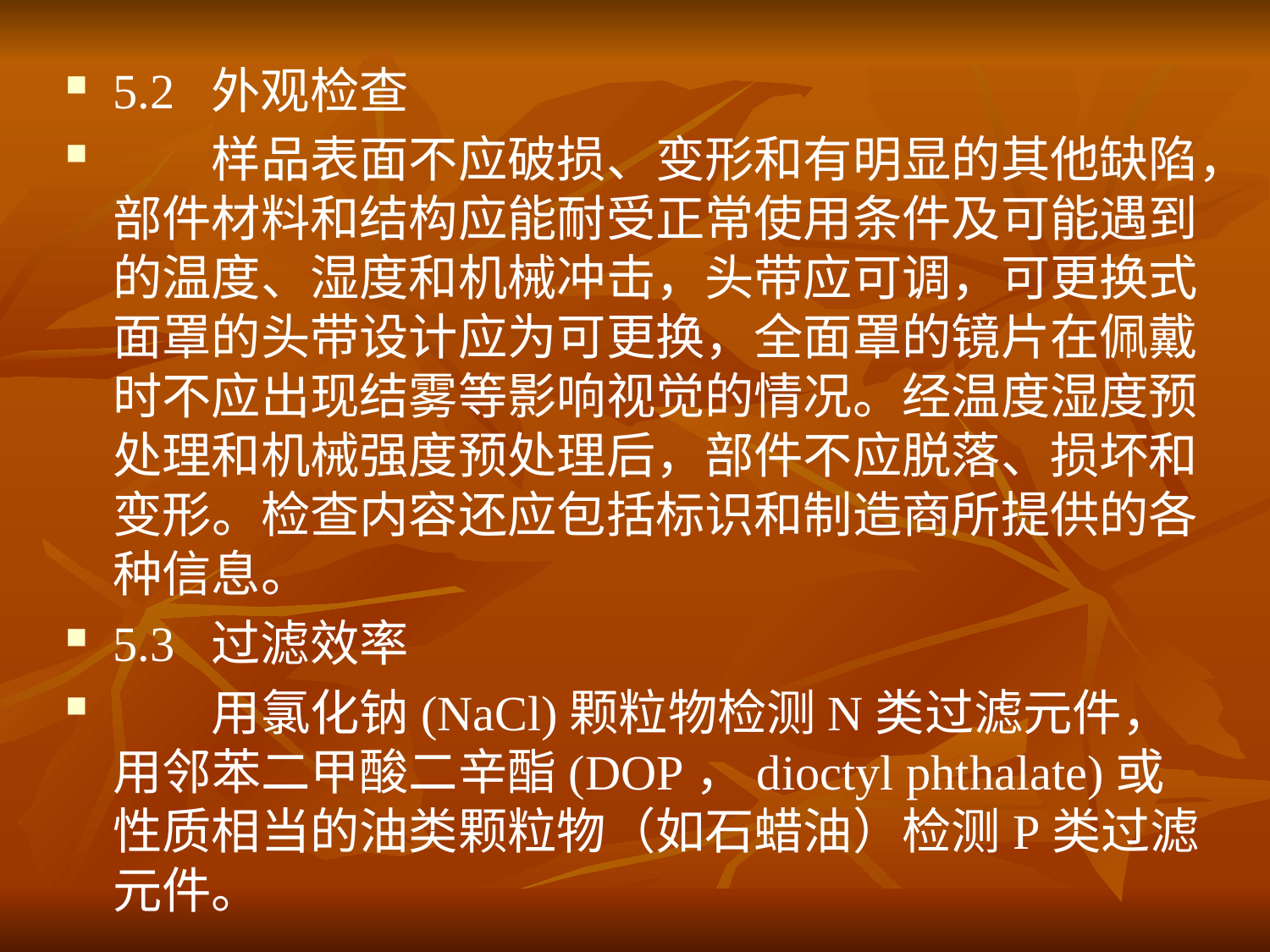

5.2  外观检查
　　样品表面不应破损、变形和有明显的其他缺陷，部件材料和结构应能耐受正常使用条件及可能遇到的温度、湿度和机械冲击，头带应可调，可更换式面罩的头带设计应为可更换，全面罩的镜片在佩戴时不应出现结雾等影响视觉的情况。经温度湿度预处理和机械强度预处理后，部件不应脱落、损坏和变形。检查内容还应包括标识和制造商所提供的各种信息。
5.3  过滤效率
　　用氯化钠(NaCl)颗粒物检测N类过滤元件，用邻苯二甲酸二辛酯(DOP，dioctyl phthalate)或性质相当的油类颗粒物（如石蜡油）检测P类过滤元件。